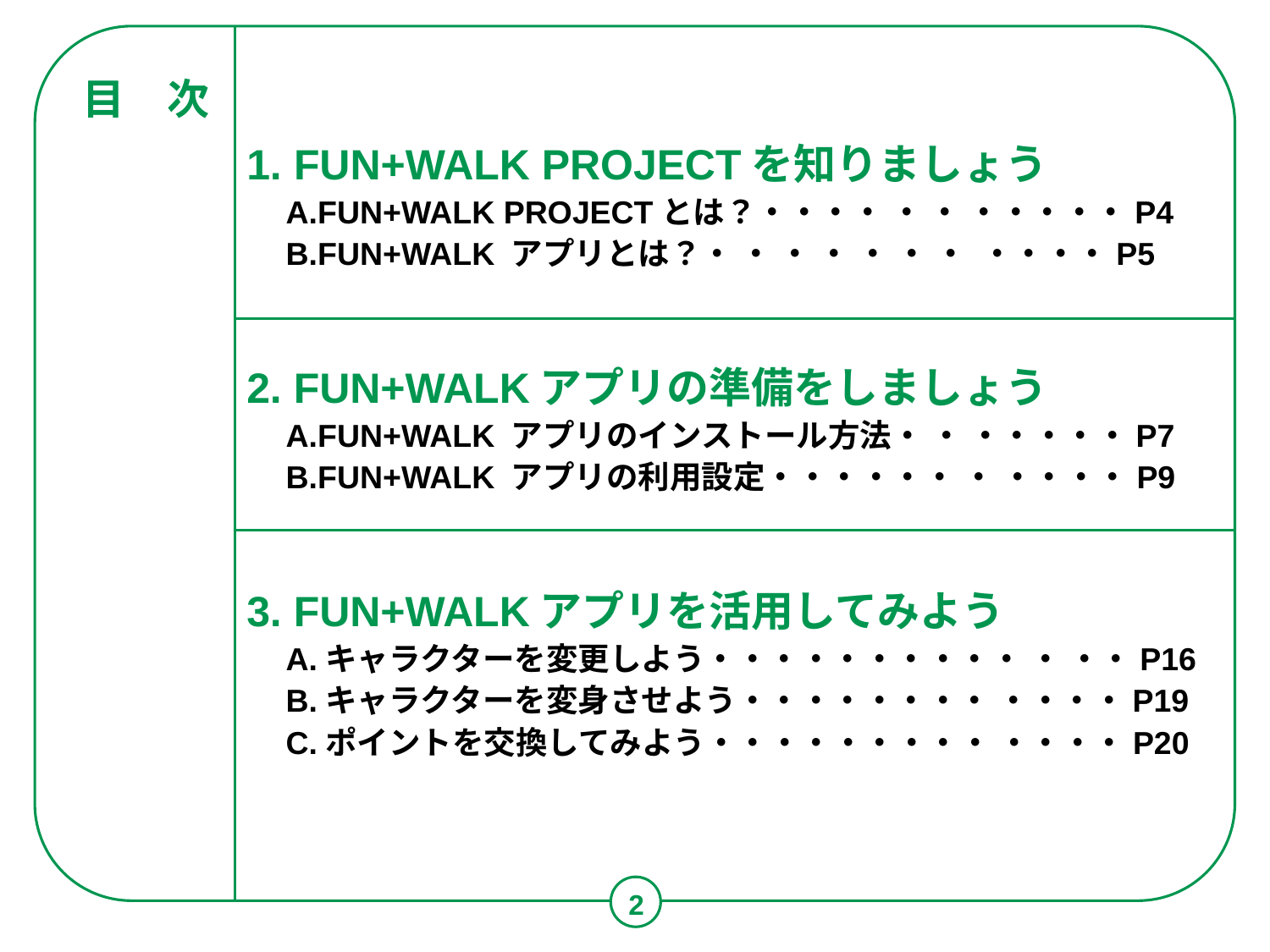

目　次
1. FUN+WALK PROJECTを知りましょう
　A.FUN+WALK PROJECTとは？・・・・ ・ ・ ・・・・・P4
　B.FUN+WALK アプリとは？・ ・ ・ ・ ・ ・ ・  ・・・・P5

2. FUN+WALKアプリの準備をしましょう
　A.FUN+WALK アプリのインストール方法・ ・ ・・・・・P7
　B.FUN+WALK アプリの利用設定・・・・・・ ・ ・・・・P9

3. FUN+WALKアプリを活用してみよう
　A.キャラクターを変更しよう・・・・・・・・・・ ・ ・・P16
　B.キャラクターを変身させよう・・・・・・・・ ・・・・P19
　C.ポイントを交換してみよう・・・・・・・・・ ・・・・P20